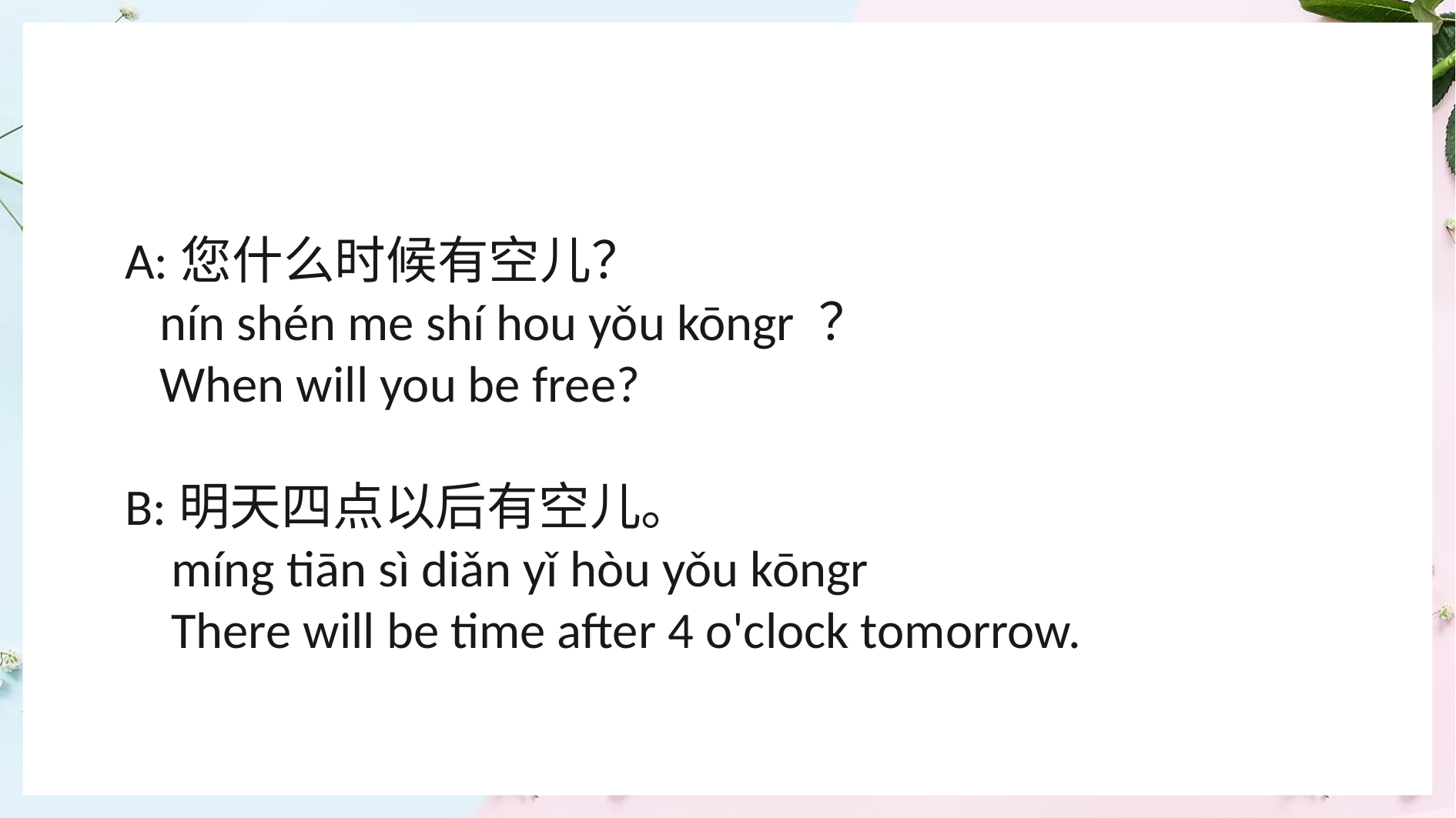

A:您什么时候有空儿？
   nín shén me shí hou yǒu kōngr ？
   When will you be free?

B:明天四点以后有空儿。
    míng tiān sì diǎn yǐ hòu yǒu kōngr
    There will be time after 4 o'clock tomorrow.
1